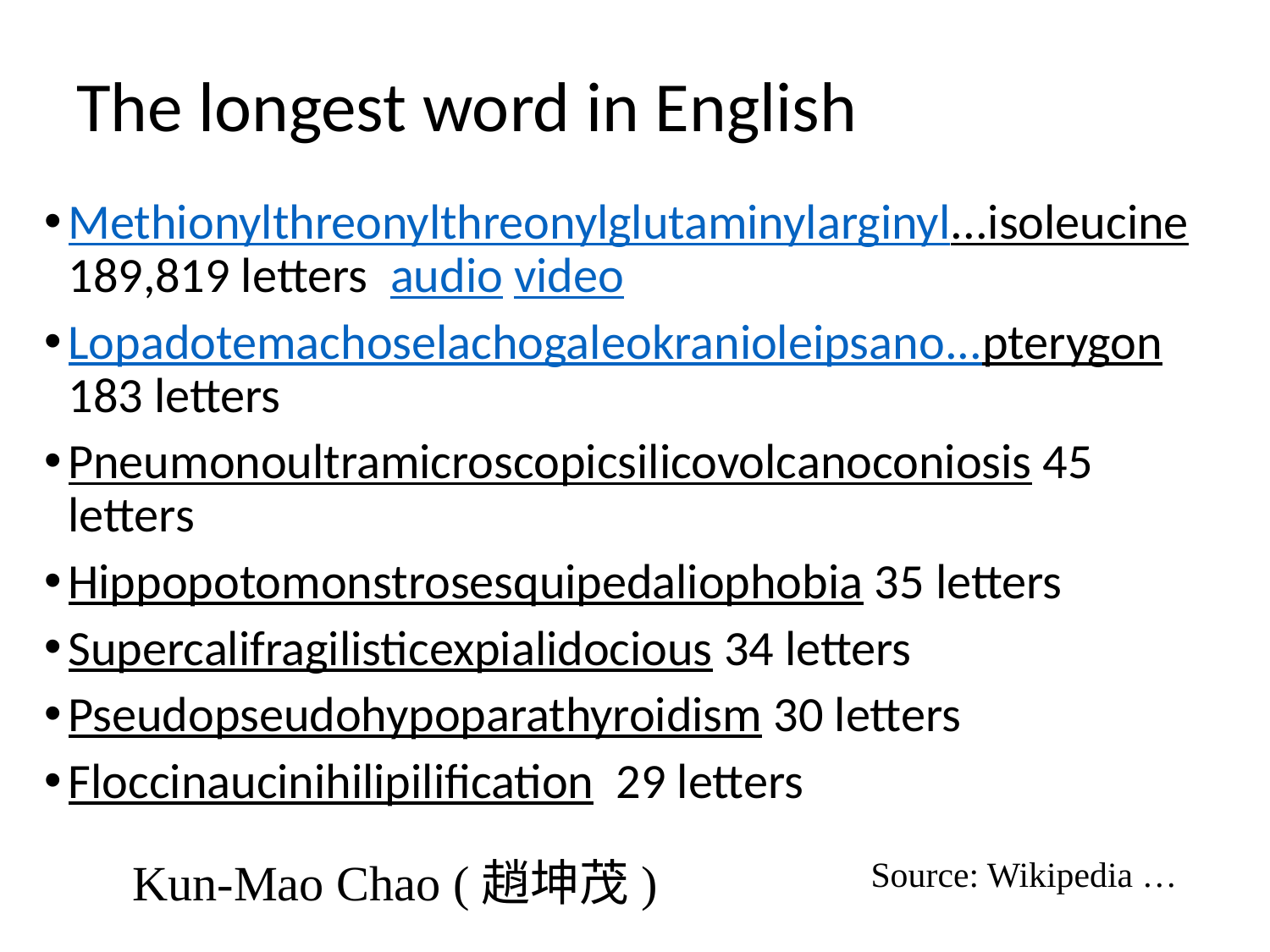

# The longest word in English
Methionylthreonylthreonylglutaminylarginyl...isoleucine 189,819 letters  audio video
Lopadotemachoselachogaleokranioleipsano...pterygon 183 letters
Pneumonoultramicroscopicsilicovolcanoconiosis 45 letters
Hippopotomonstrosesquipedaliophobia 35 letters
Supercalifragilisticexpialidocious 34 letters
Pseudopseudohypoparathyroidism 30 letters
Floccinaucinihilipilification  29 letters

Source: Wikipedia …
Kun-Mao Chao (趙坤茂)